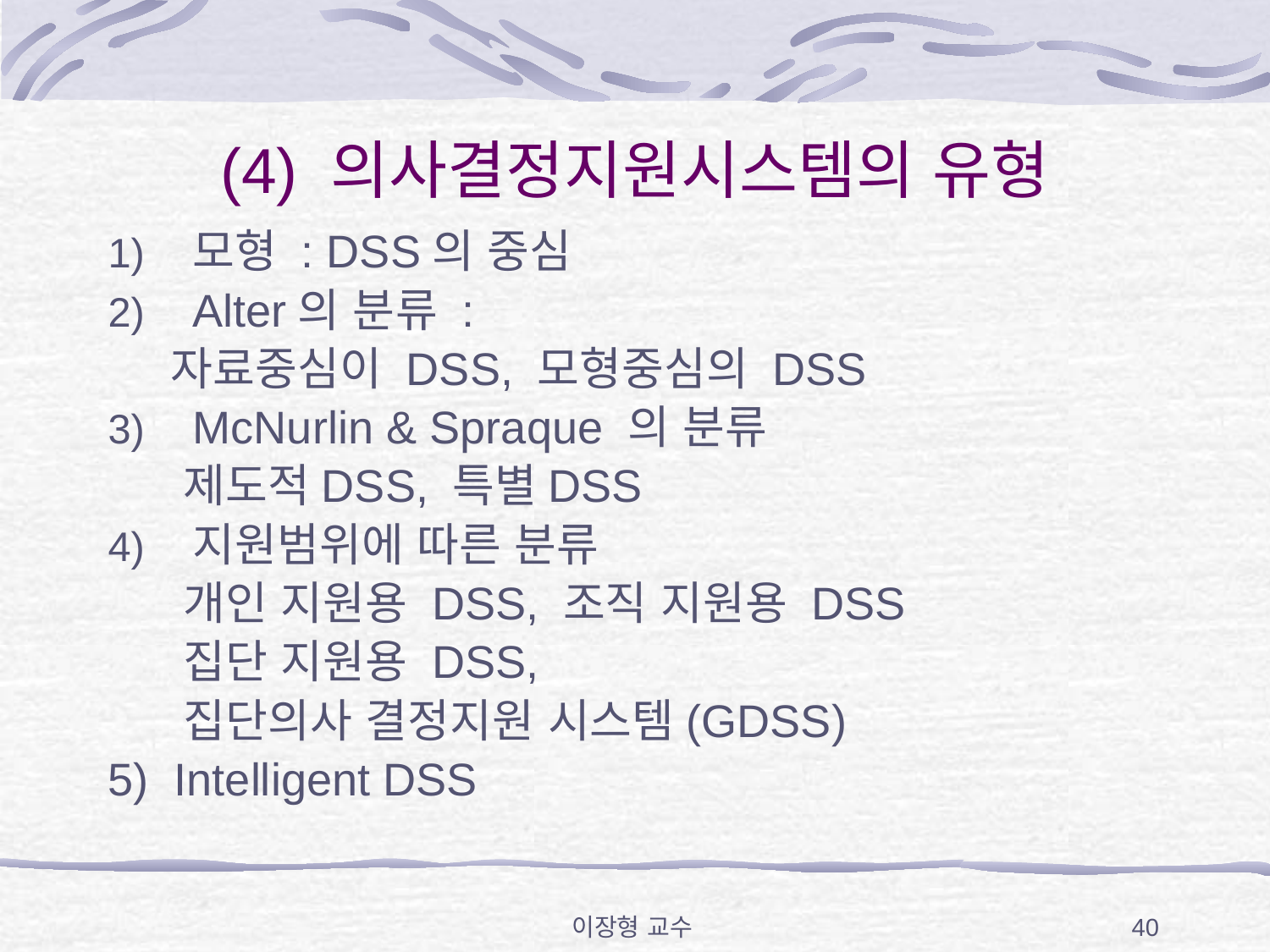

# (4) 의사결정지원시스템의 유형
모형 : DSS의 중심
Alter의 분류 :
    자료중심이 DSS, 모형중심의 DSS
McNurlin & Spraque 의 분류
     제도적DSS, 특별DSS
지원범위에 따른 분류
     개인 지원용 DSS, 조직 지원용 DSS
     집단 지원용 DSS,
     집단의사 결정지원 시스템(GDSS)
5)  Intelligent DSS
이장형 교수
40